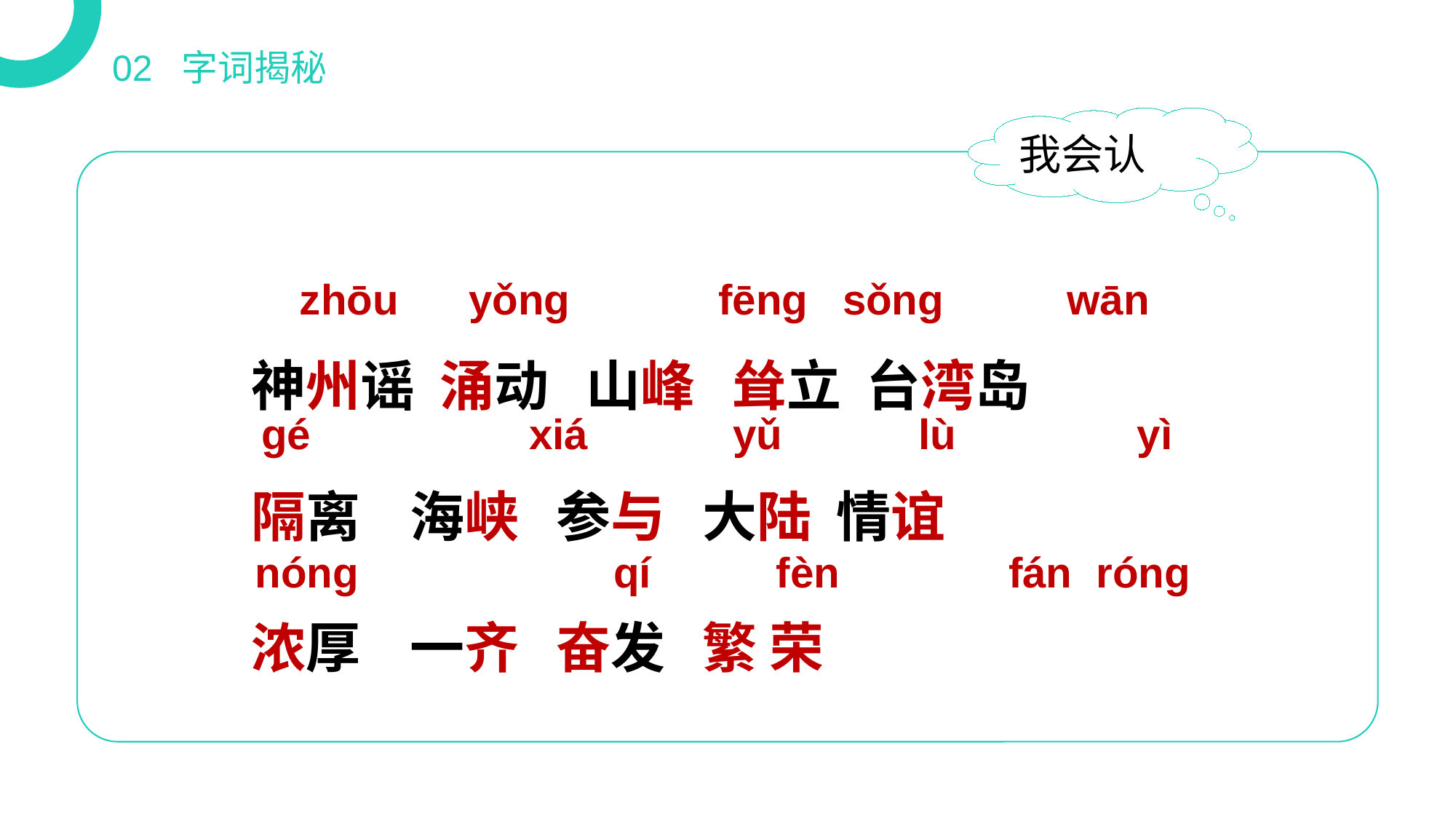

02  字词揭秘
我会认
zhōu
yǒnɡ
fēnɡ
sǒnɡ
wān
神州谣  涌动   山峰   耸立  台湾岛
隔离    海峡   参与   大陆  情谊
浓厚    一齐   奋发   繁 荣
ɡé
xiá
yǔ
lù
 yì
nónɡ
qí
fèn
fán
rónɡ